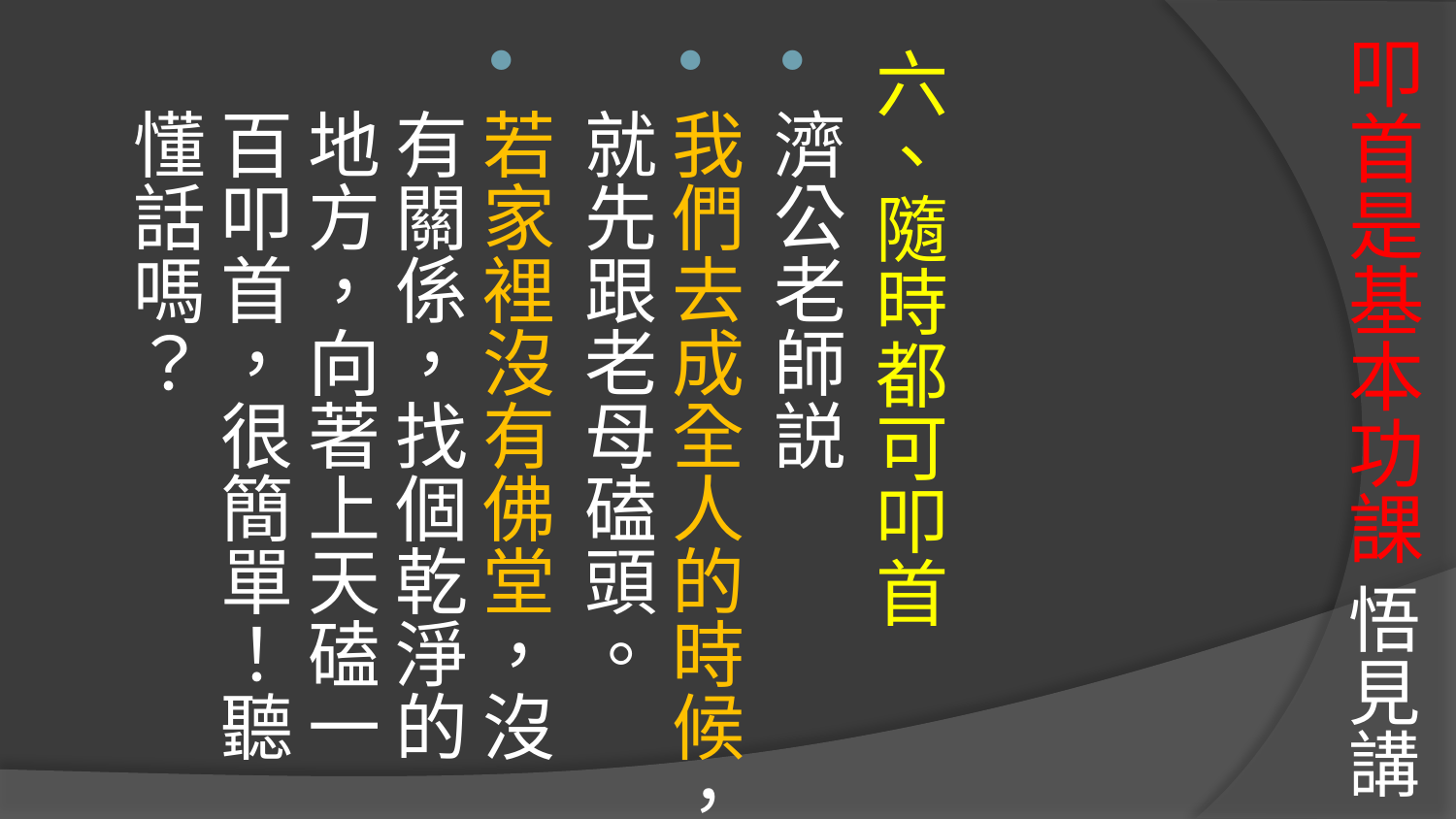

六、隨時都可叩首
濟公老師説
我們去成全人的時候，就先跟老母磕頭。
若家裡沒有佛堂，沒有關係，找個乾淨的地方，向著上天磕一百叩首，很簡單！聽懂話嗎？
# 叩首是基本功課 悟見講